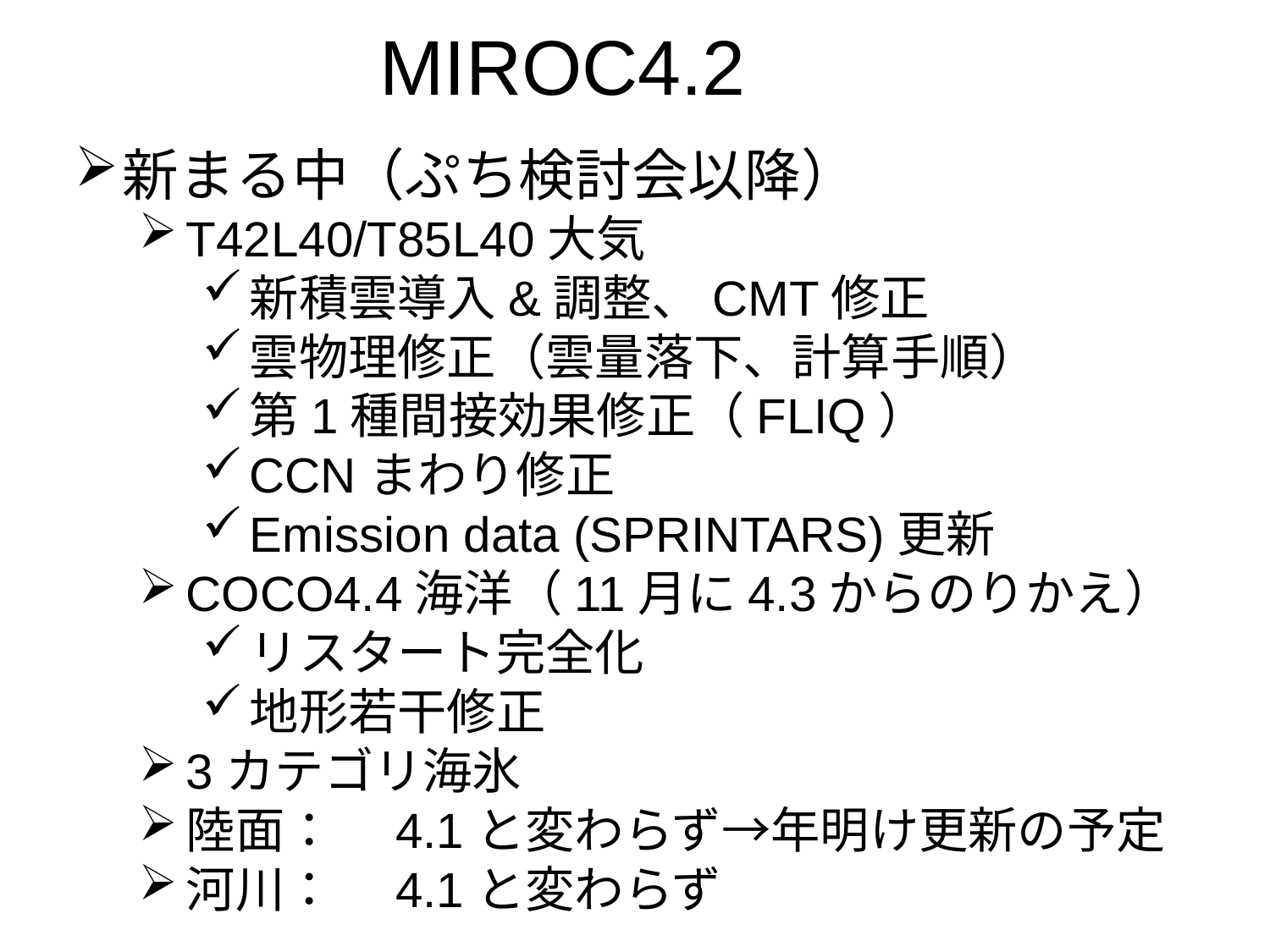

# MIROC4.2
新まる中（ぷち検討会以降）
T42L40/T85L40大気
新積雲導入&調整、CMT修正
雲物理修正（雲量落下、計算手順）
第1種間接効果修正（FLIQ）
CCNまわり修正
Emission data (SPRINTARS)更新
COCO4.4海洋（11月に4.3からのりかえ）
リスタート完全化
地形若干修正
3カテゴリ海氷
陸面：　4.1と変わらず→年明け更新の予定
河川：　4.1と変わらず